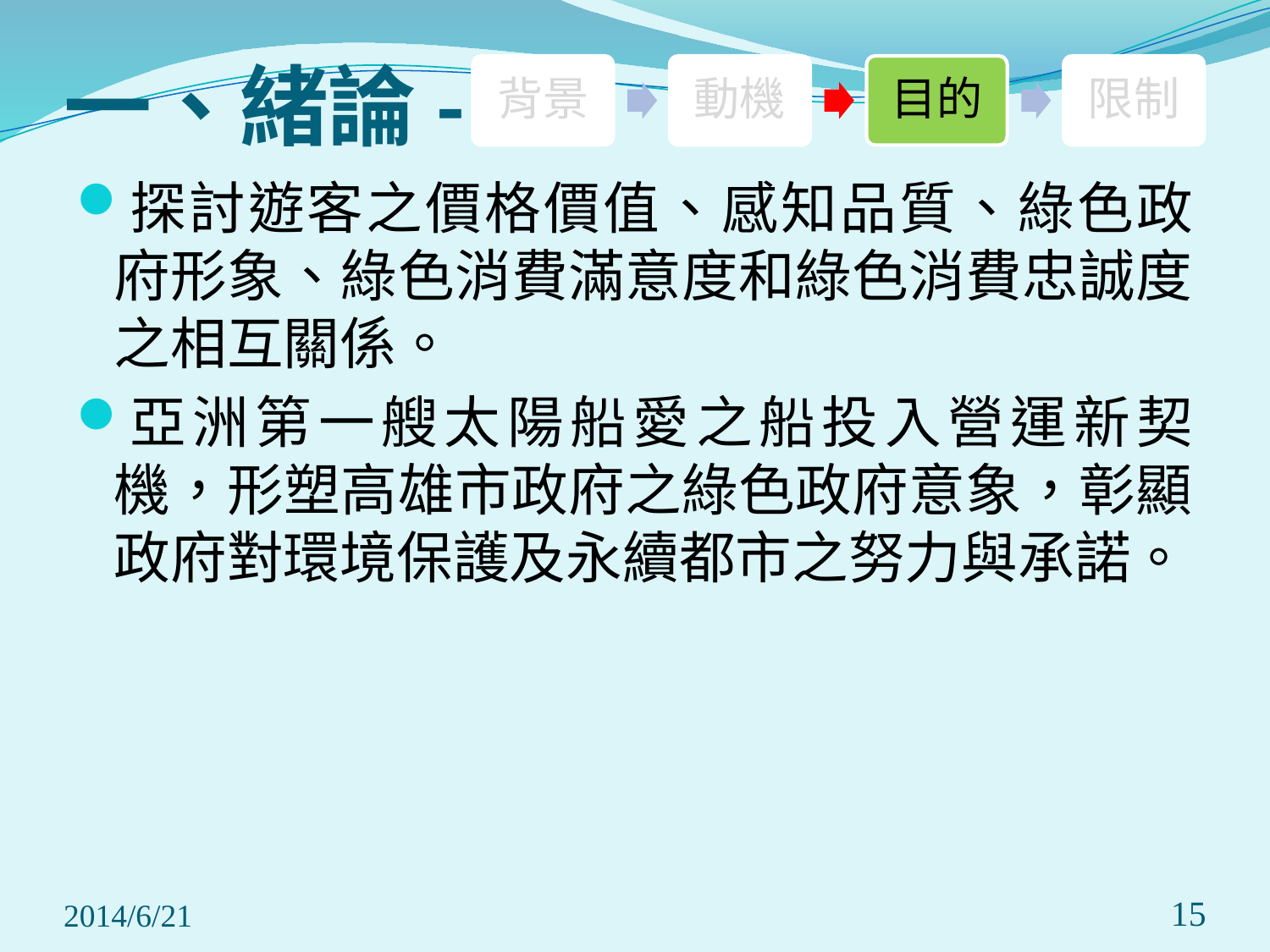

# 一、緒論-
背景
動機
目的
限制

探討遊客之價格價值、感知品質、綠色政府形象、綠色消費滿意度和綠色消費忠誠度之相互關係。
亞洲第一艘太陽船愛之船投入營運新契機，形塑高雄市政府之綠色政府意象，彰顯政府對環境保護及永續都市之努力與承諾。
2014/6/21
15